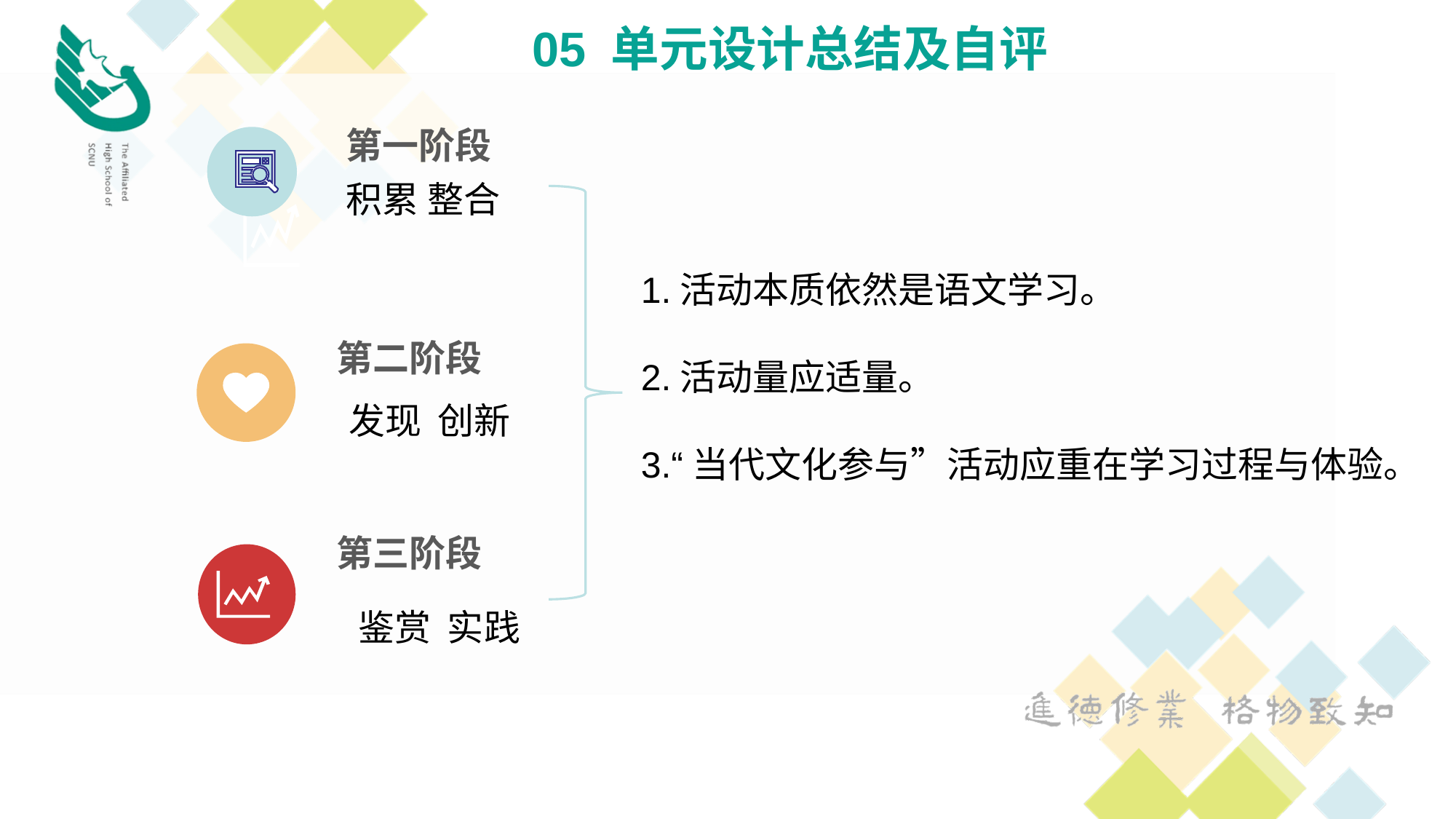

05 单元设计总结及自评
第一阶段
积累 整合

1.活动本质依然是语文学习。

2.活动量应适量。

3.“当代文化参与”活动应重在学习过程与体验。
第二阶段
发现  创新

第三阶段
鉴赏  实践